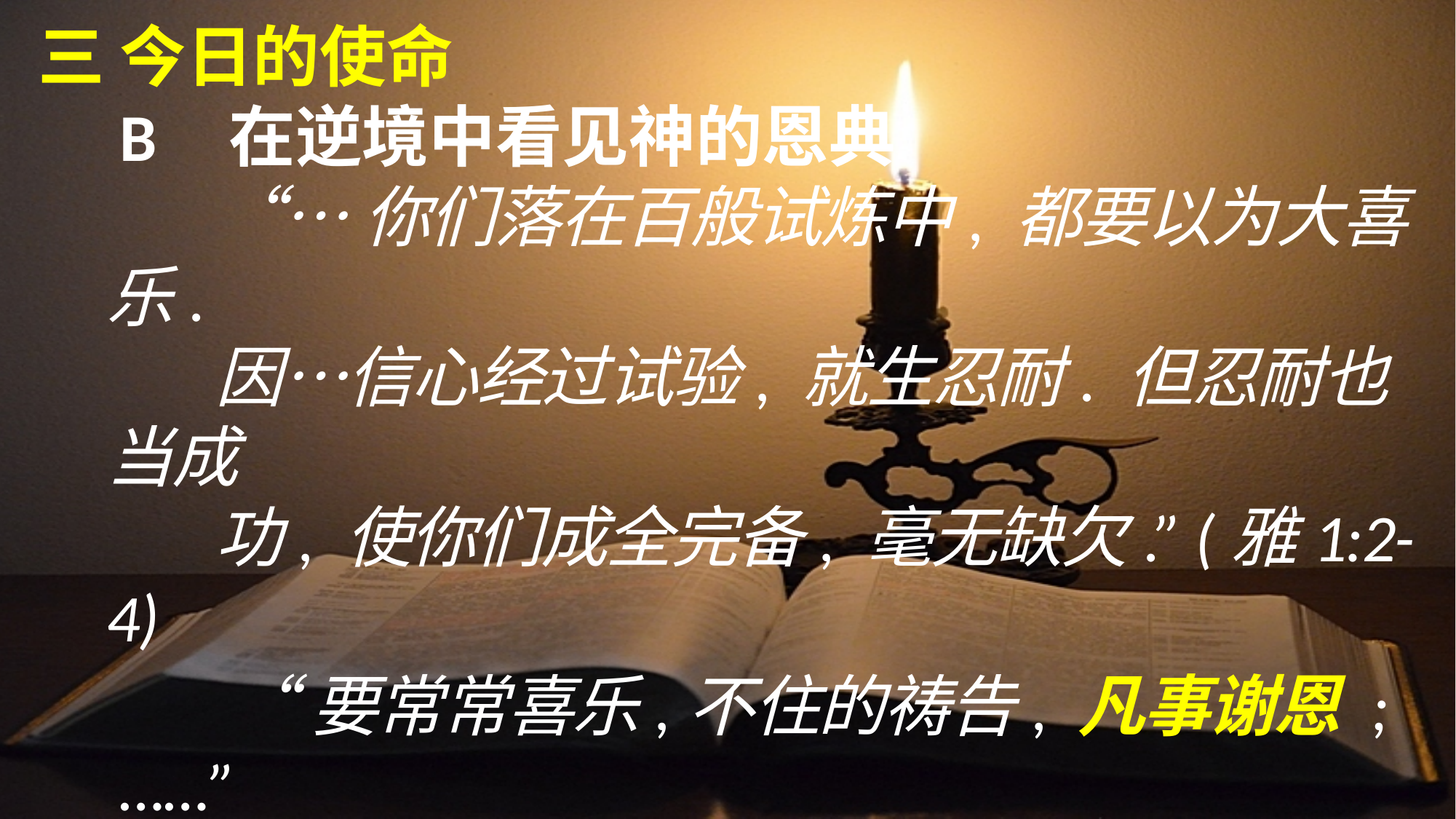

三	今日的使命
	B	在逆境中看见神的恩典
		“…你们落在百般试炼中, 都要以为大喜乐.
		因…信心经过试验, 就生忍耐. 但忍耐也当成
		功, 使你们成全完备, 毫无缺欠.” (雅1:2-4)
		“要常常喜乐,不住的祷告, 凡事谢恩 ;……”
		 (帖前 5:16-18)
		凡事:   in all circumstances,  not for all things
			雅各, 约瑟, 约伯, Squanto, Fanny Crosby, Joni,
			Nick Vujicic, …